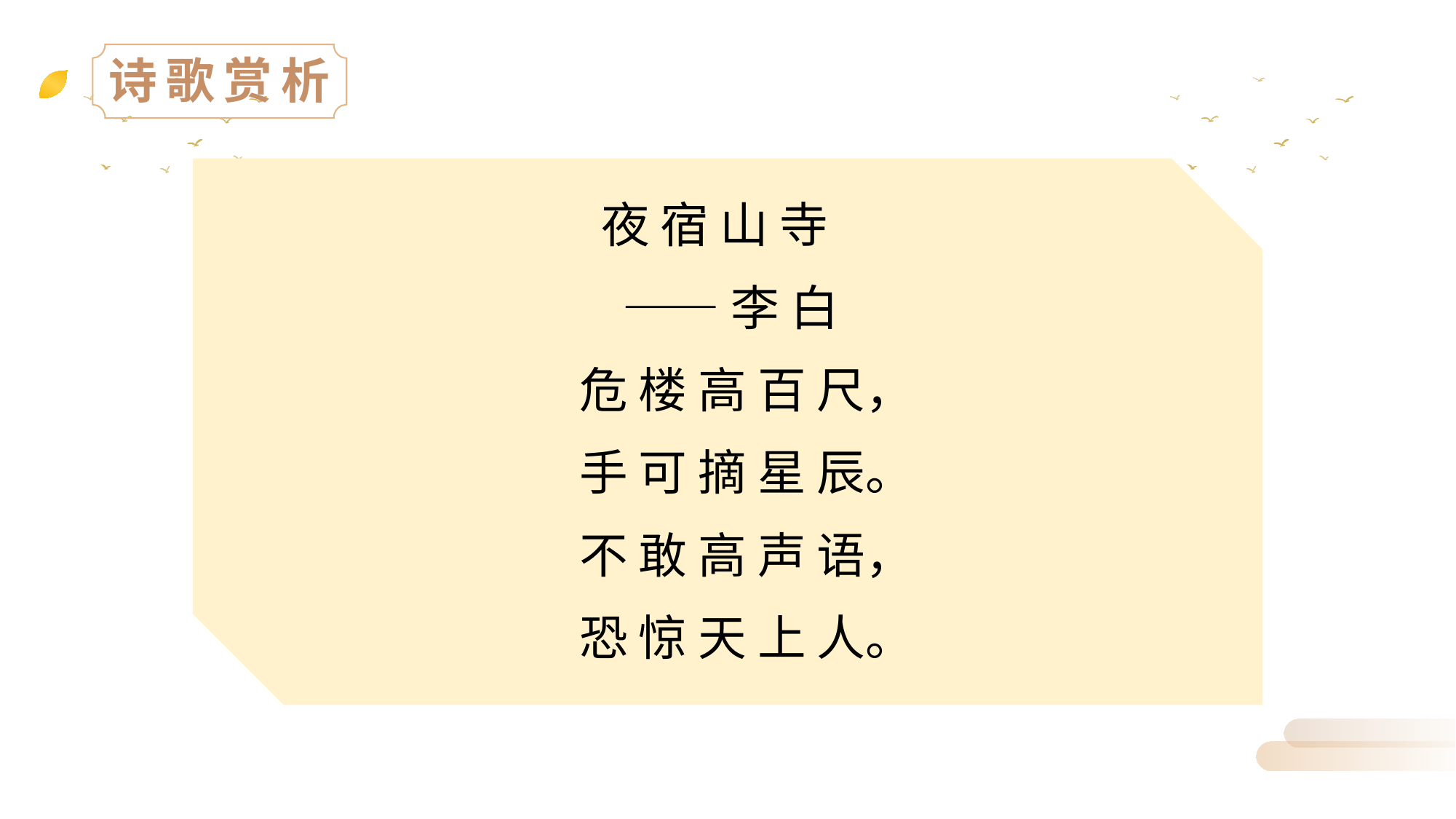

诗歌赏析

   夜 宿 山 寺
      ——李 白
 危 楼 高 百 尺，
 手 可 摘 星 辰。
 不 敢 高 声 语，
 恐 惊 天 上 人。